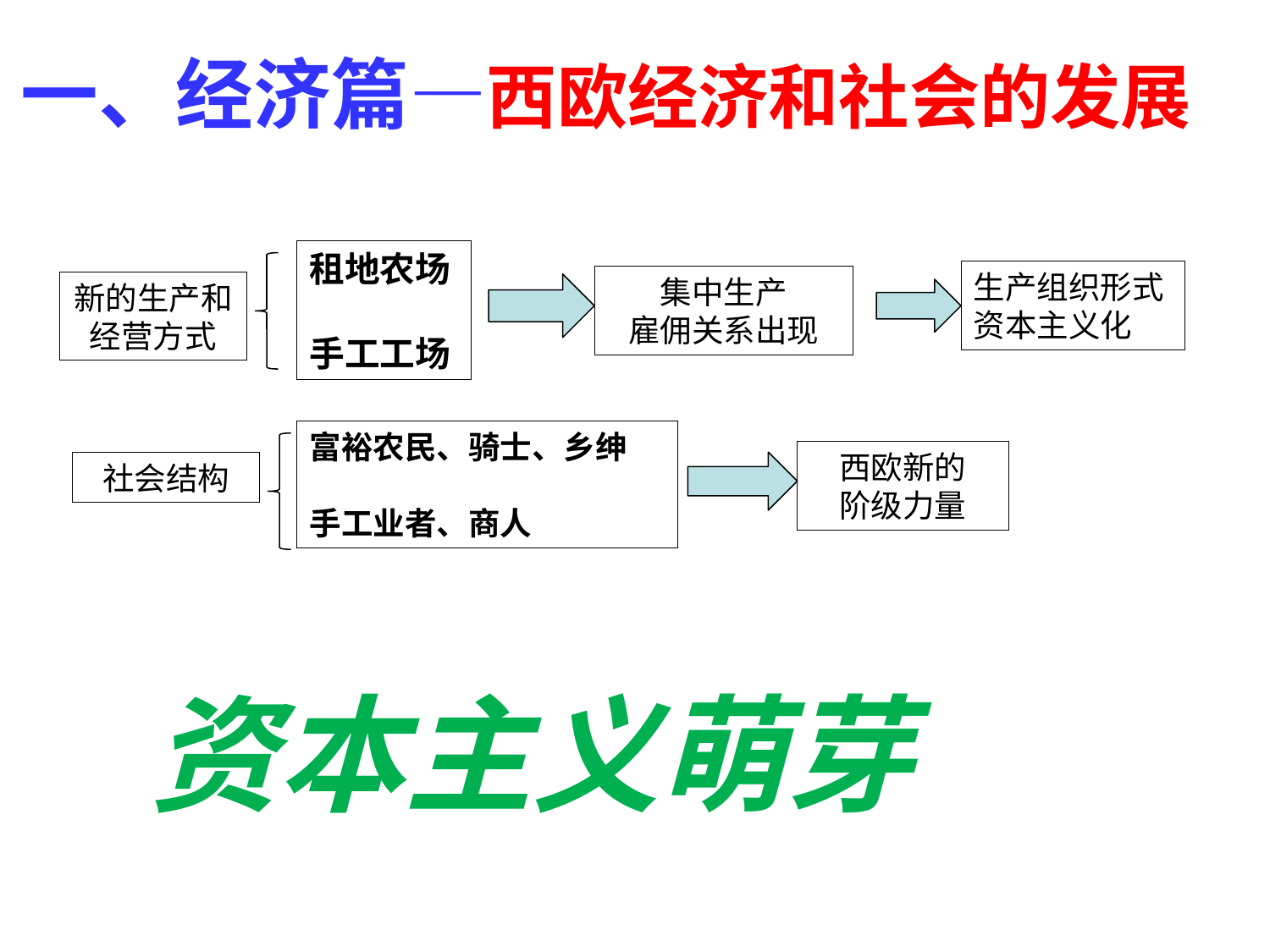

# 一、经济篇—西欧经济和社会的发展
租地农场

手工工场

生产组织形式资本主义化
集中生产
雇佣关系出现
新的生产和经营方式

富裕农民、骑士、乡绅

手工业者、商人

西欧新的
阶级力量
社会结构

资本主义萌芽